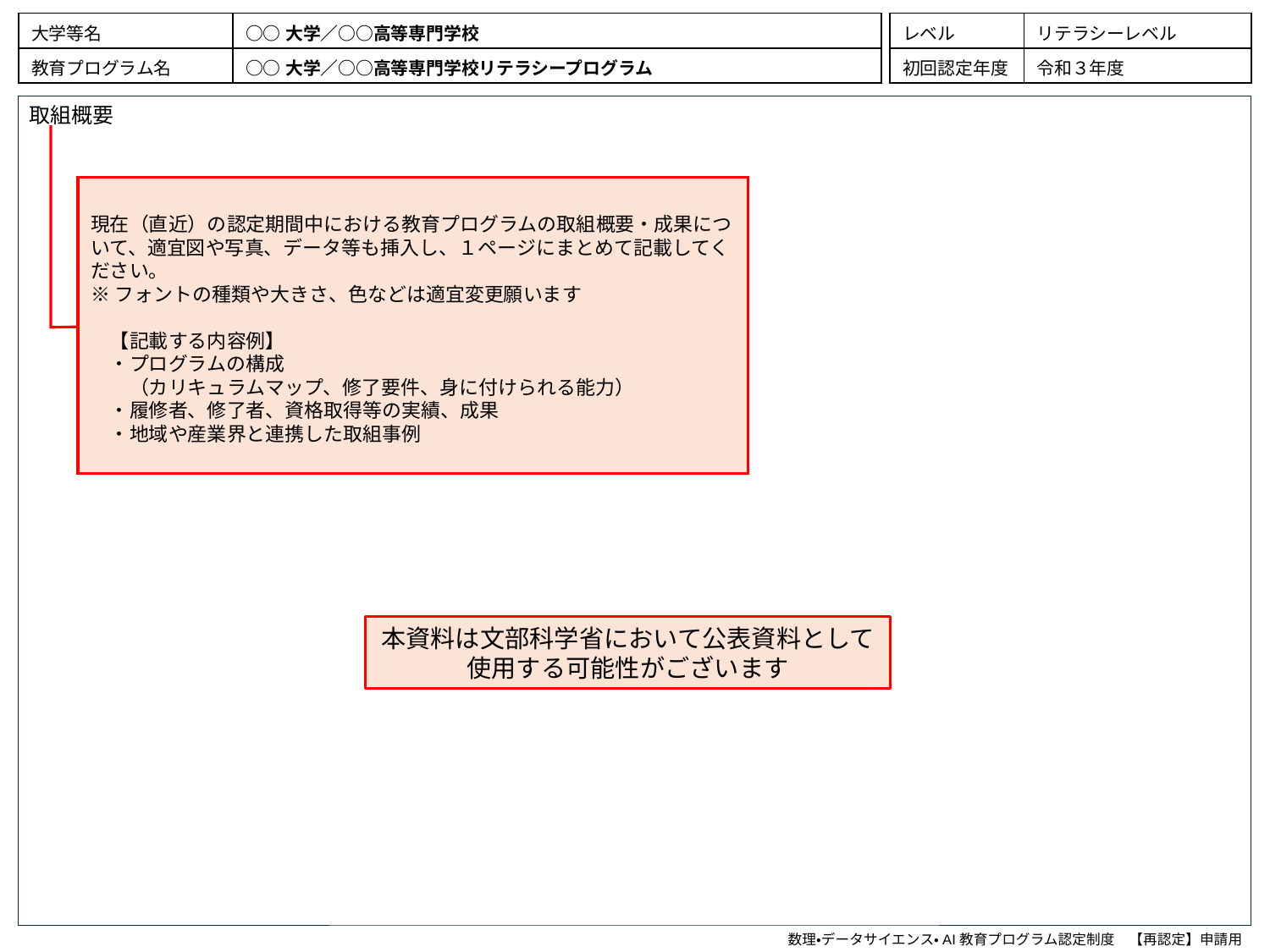

| 大学等名 | ○○大学／○○高等専門学校 |
| --- | --- |
| 教育プログラム名 | ○○大学／○○高等専門学校リテラシープログラム |
| レベル | リテラシーレベル |
| --- | --- |
| 初回認定年度 | 令和３年度 |
取組概要

現在（直近）の認定期間中における教育プログラムの取組概要・成果について、適宜図や写真、データ等も挿入し、１ページにまとめて記載してください。
※フォントの種類や大きさ、色などは適宜変更願います

　【記載する内容例】
　・プログラムの構成
　　（カリキュラムマップ、修了要件、身に付けられる能力）
　・履修者、修了者、資格取得等の実績、成果
　・地域や産業界と連携した取組事例

提出時には記載上の留意事項など不要な記載は削除願います
本資料は文部科学省において公表資料として使用する可能性がございます
数理・データサイエンス・AI教育プログラム認定制度　【再認定】申請用